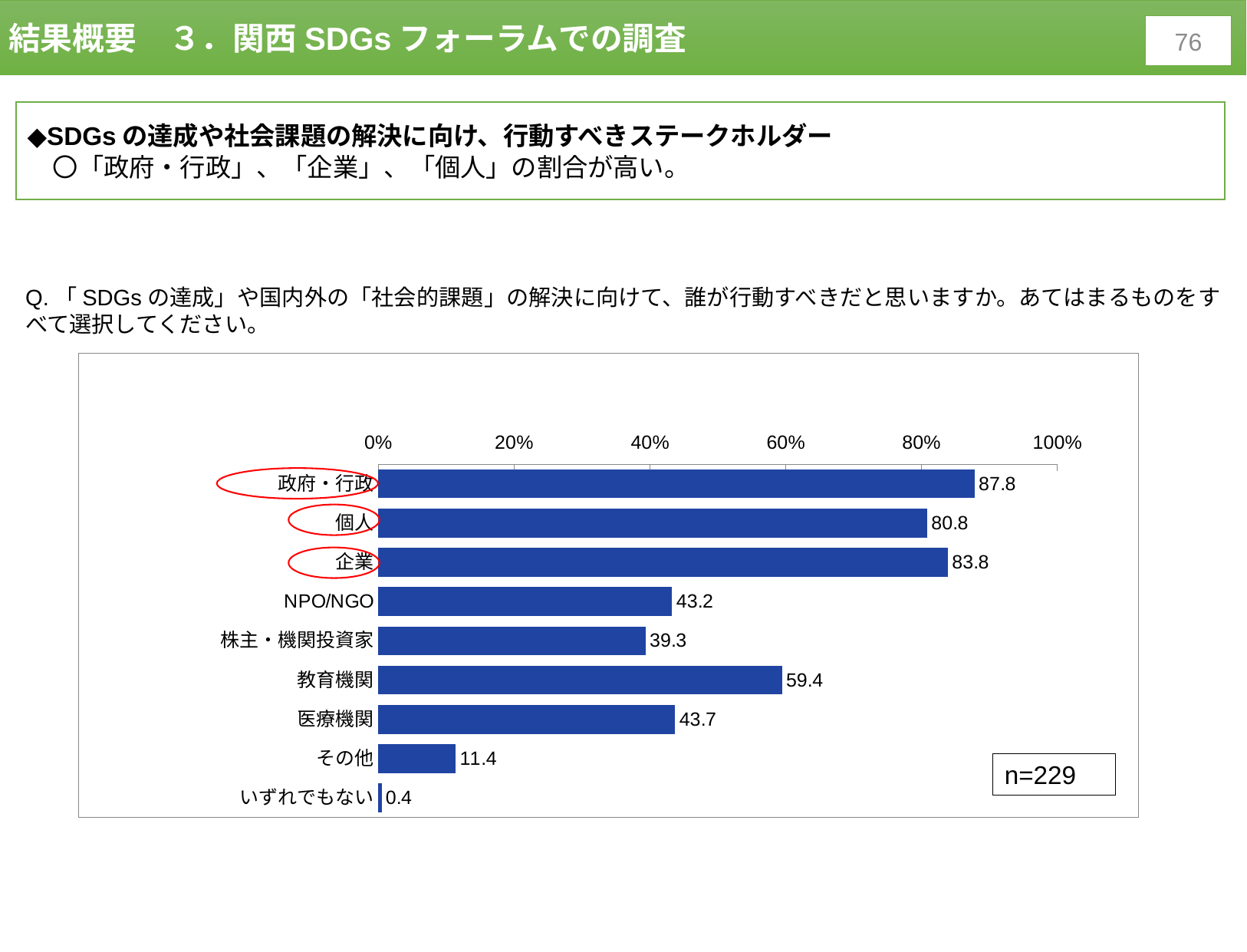

結果概要　３．関西SDGsフォーラムでの調査
76
◆SDGsの達成や社会課題の解決に向け、行動すべきステークホルダー
　〇「政府・行政」、「企業」、「個人」の割合が高い。
Q.「SDGsの達成」や国内外の「社会的課題」の解決に向けて、誰が行動すべきだと思いますか。あてはまるものをすべて選択してください。

### Chart

| Category |  |
|---|---|
| 政府・行政 | 87.77292576419214 |
| 個人 | 80.78602620087337 |
| 企業 | 83.84279475982532 |
| NPO/NGO | 43.23144104803494 |
| 株主・機関投資家 | 39.30131004366812 |
| 教育機関 | 59.388646288209614 |
| 医療機関 | 43.66812227074236 |
| その他 | 11.353711790393014 |
| いずれでもない | 0.43668122270742354 |

n=229